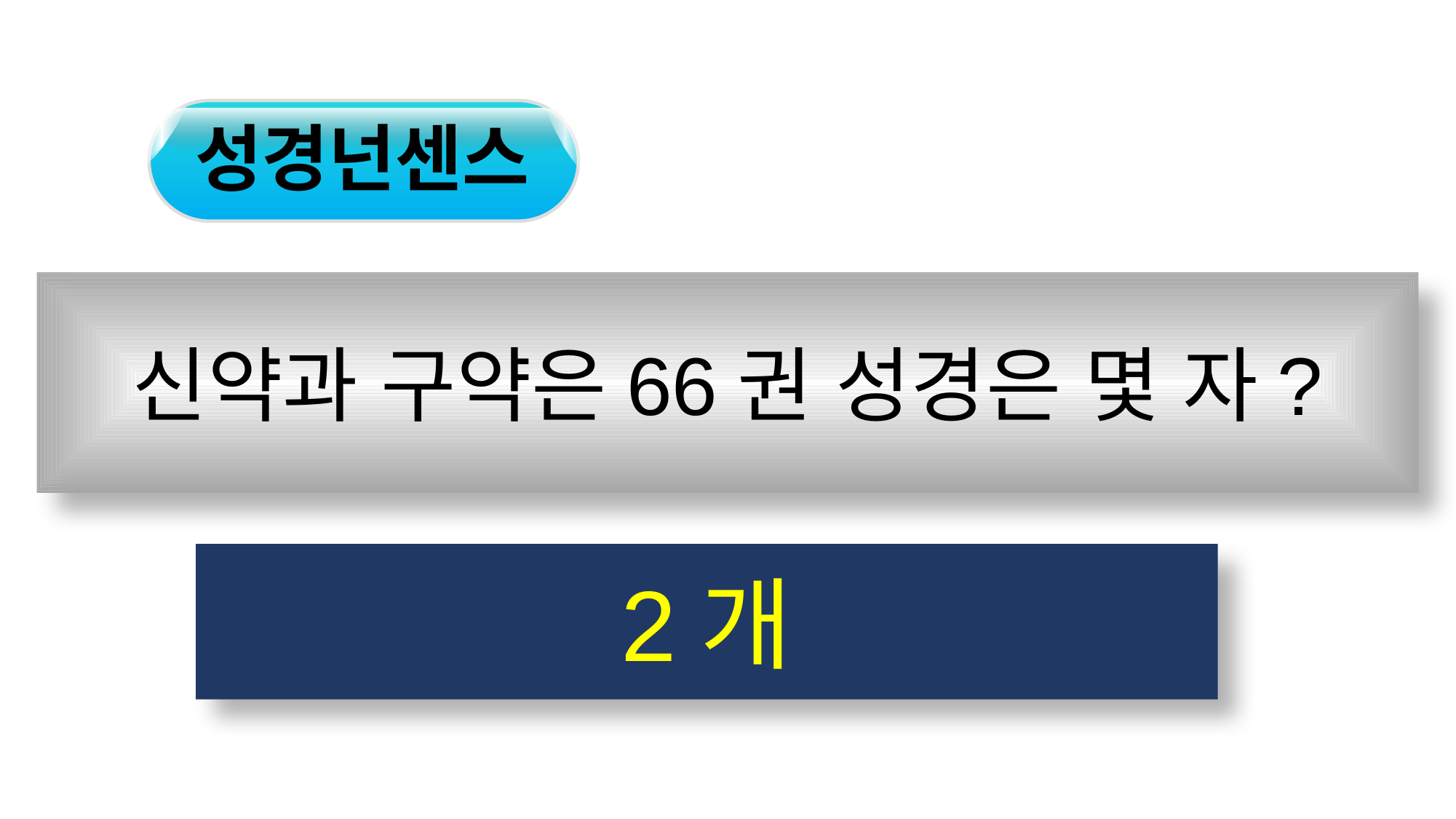

성경넌센스
신약과 구약은66권 성경은 몇 자?
2개